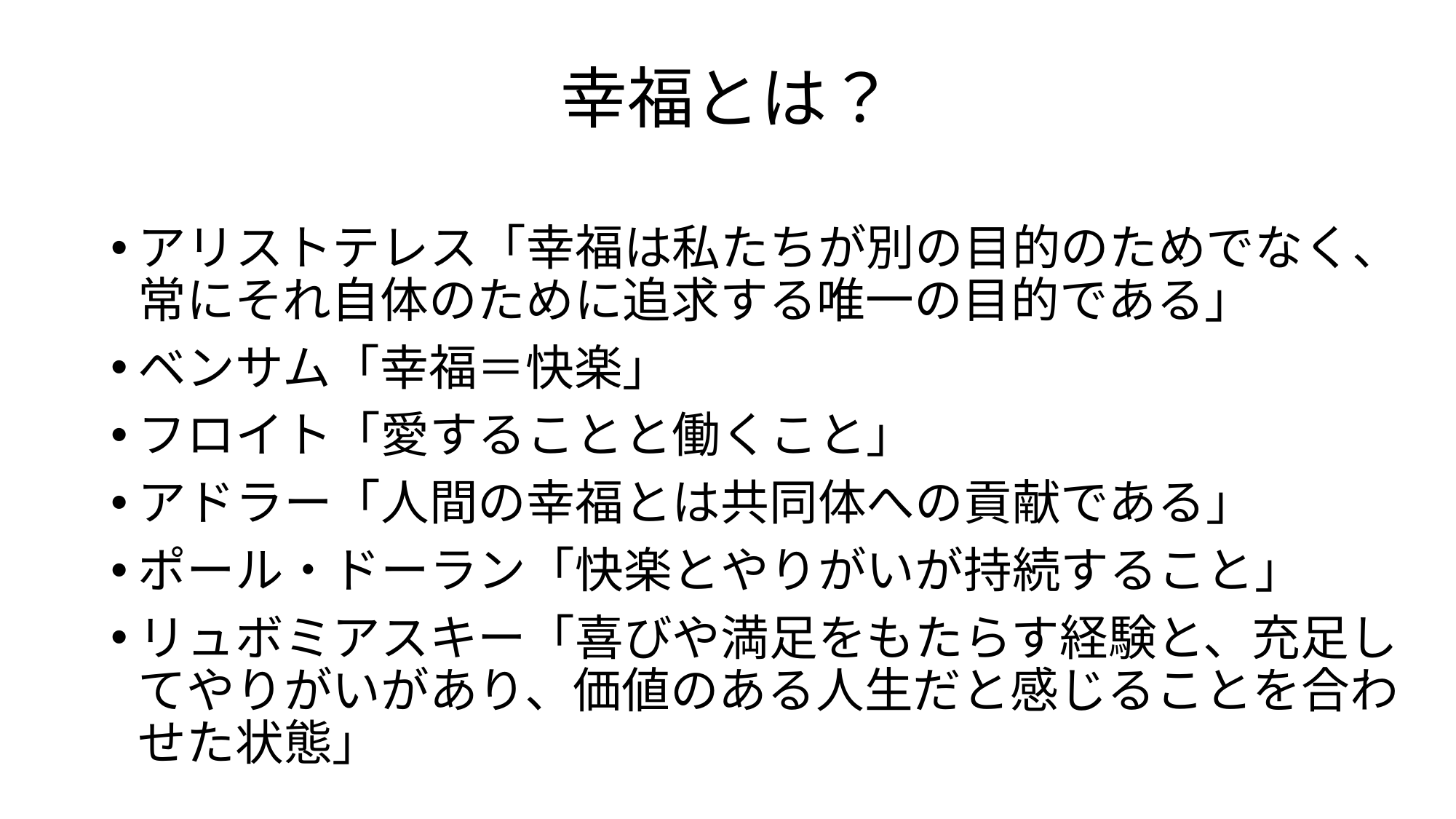

# 幸福とは？
アリストテレス「幸福は私たちが別の目的のためでなく、常にそれ自体のために追求する唯一の目的である」
ベンサム「幸福＝快楽」
フロイト「愛することと働くこと」
アドラー「人間の幸福とは共同体への貢献である」
ポール・ドーラン「快楽とやりがいが持続すること」
リュボミアスキー「喜びや満足をもたらす経験と、充足してやりがいがあり、価値のある人生だと感じることを合わせた状態」